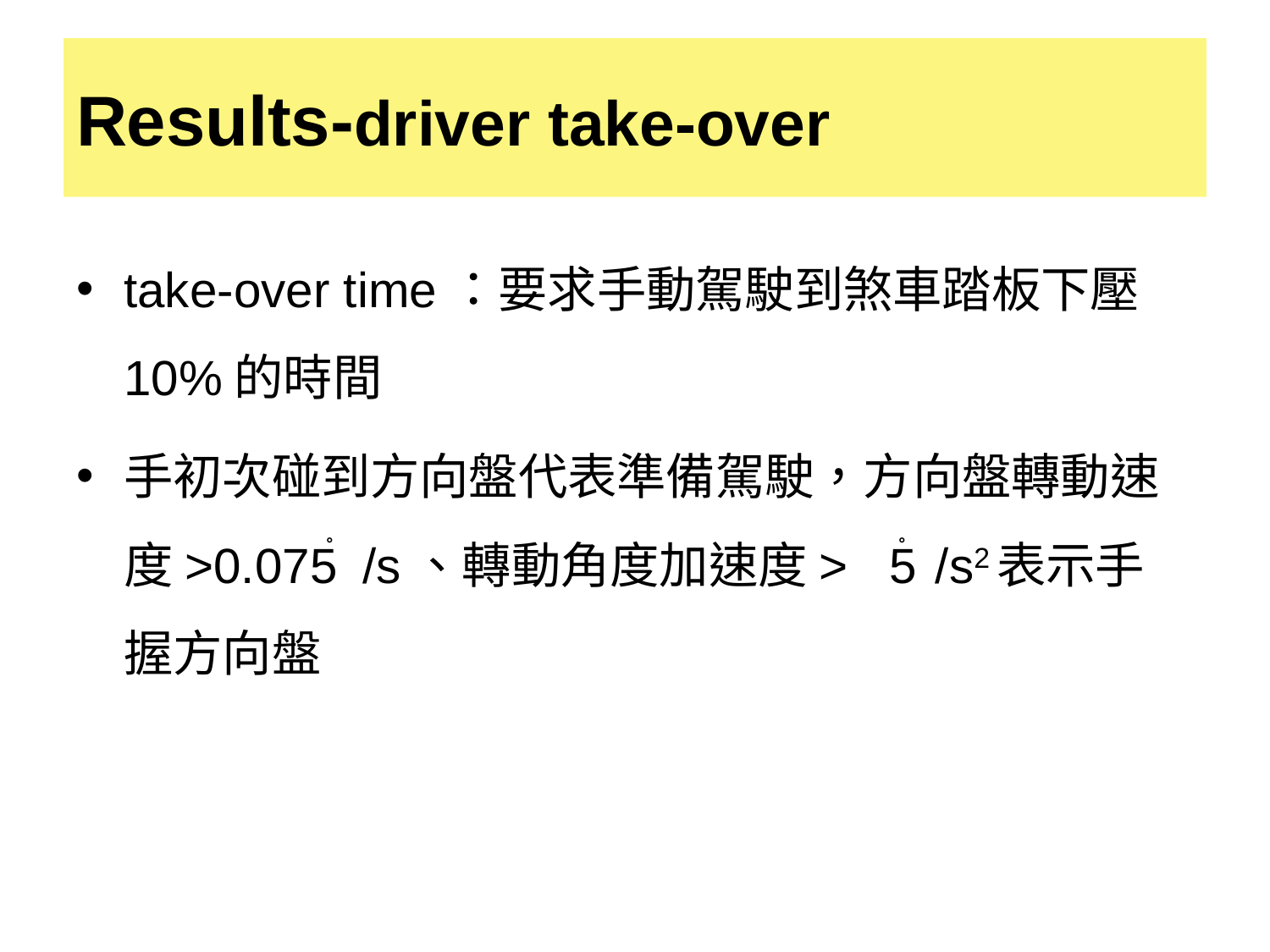

# Results-driver take-over
take-over time：要求手動駕駛到煞車踏板下壓10%的時間
手初次碰到方向盤代表準備駕駛，方向盤轉動速度>0.075 〫/s、轉動角度加速度>   5〫/s2表示手握方向盤